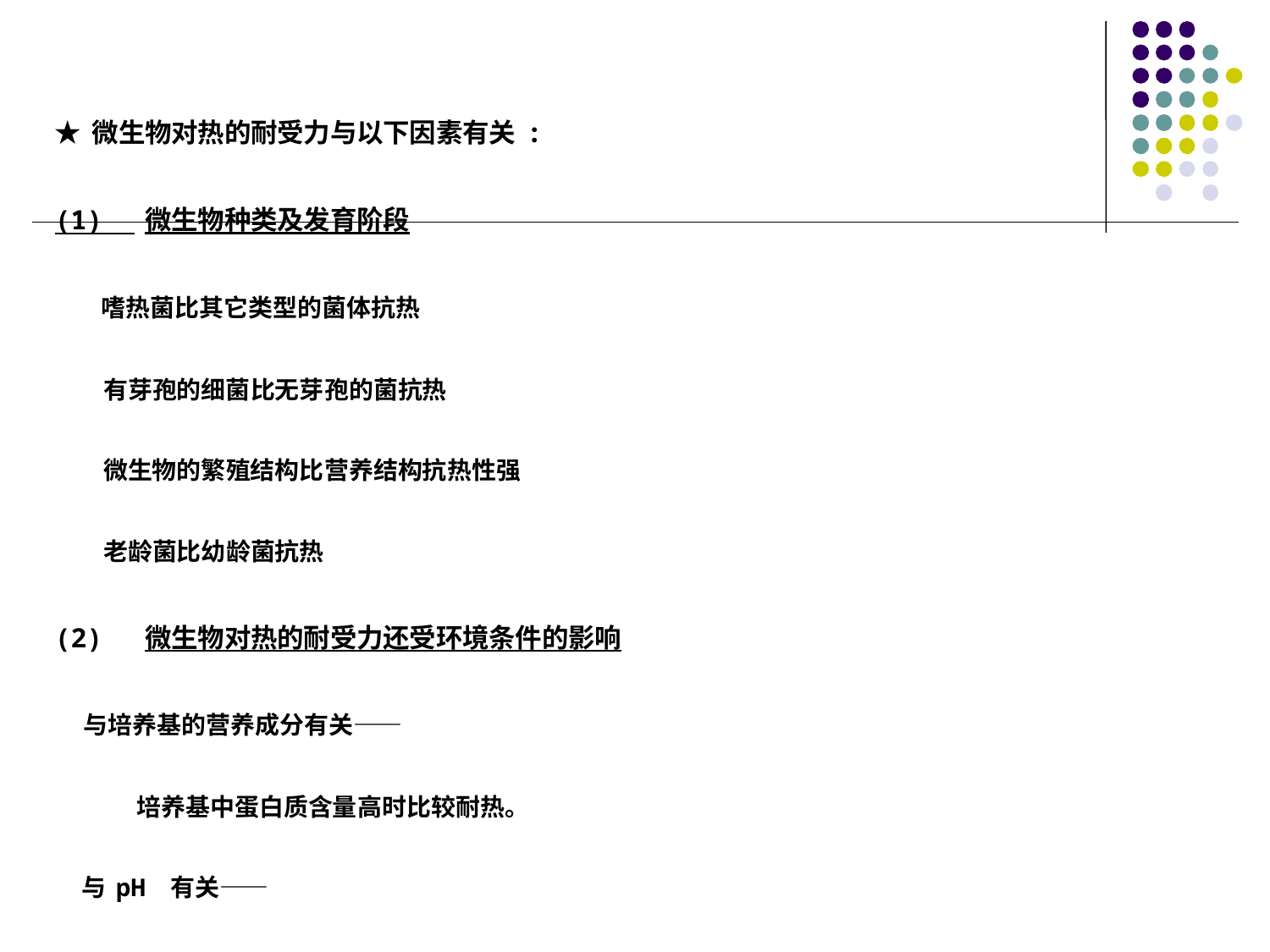

★微生物对热的耐受力与以下因素有关:
(1)  微生物种类及发育阶段
      嗜热菌比其它类型的菌体抗热
       有芽孢的细菌比无芽孢的菌抗热
       微生物的繁殖结构比营养结构抗热性强
       老龄菌比幼龄菌抗热
(2)  微生物对热的耐受力还受环境条件的影响
   与培养基的营养成分有关——
             培养基中蛋白质含量高时比较耐热。
   与pH 有关——
            pH适宜时不易死亡，pH不适宜时，容易死亡。